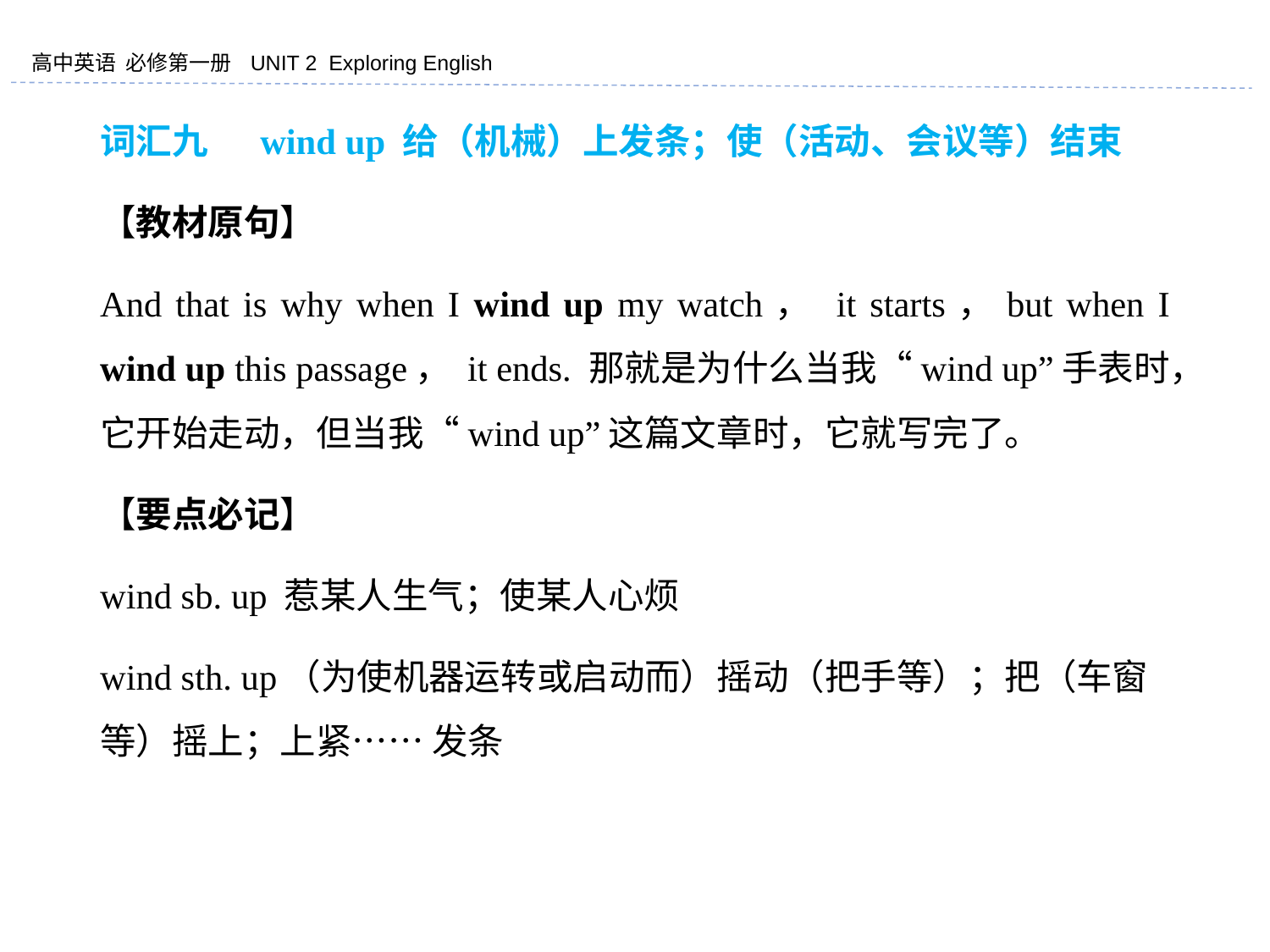

词汇九 　wind up 给（机械）上发条；使（活动、会议等）结束
【教材原句】
And that is why when I wind up my watch， it starts，but when I wind up this passage， it ends. 那就是为什么当我“wind up”手表时，它开始走动，但当我“wind up”这篇文章时，它就写完了。
【要点必记】
wind sb. up 惹某人生气；使某人心烦
wind sth. up（为使机器运转或启动而）摇动（把手等）；把（车窗等）摇上；上紧…… 发条